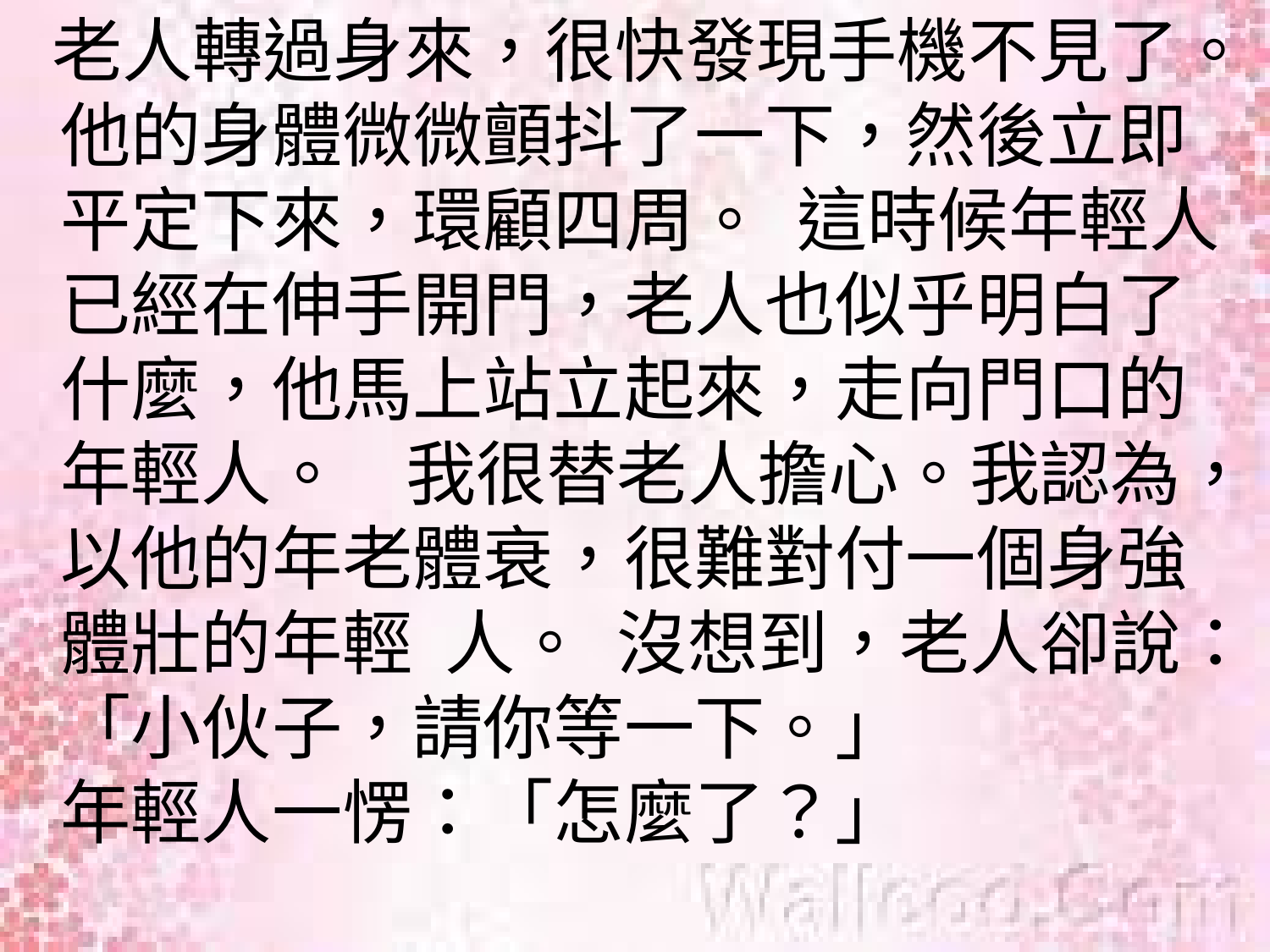

老人轉過身來，很快發現手機不見了。他的身體微微顫抖了一下，然後立即平定下來，環顧四周。  這時候年輕人已經在伸手開門，老人也似乎明白了什麼，他馬上站立起來，走向門口的年輕人。    我很替老人擔心。我認為，以他的年老體衰，很難對付一個身強體壯的年輕  人。  沒想到，老人卻說：「小伙子，請你等一下。」  
年輕人一愣：「怎麼了？」